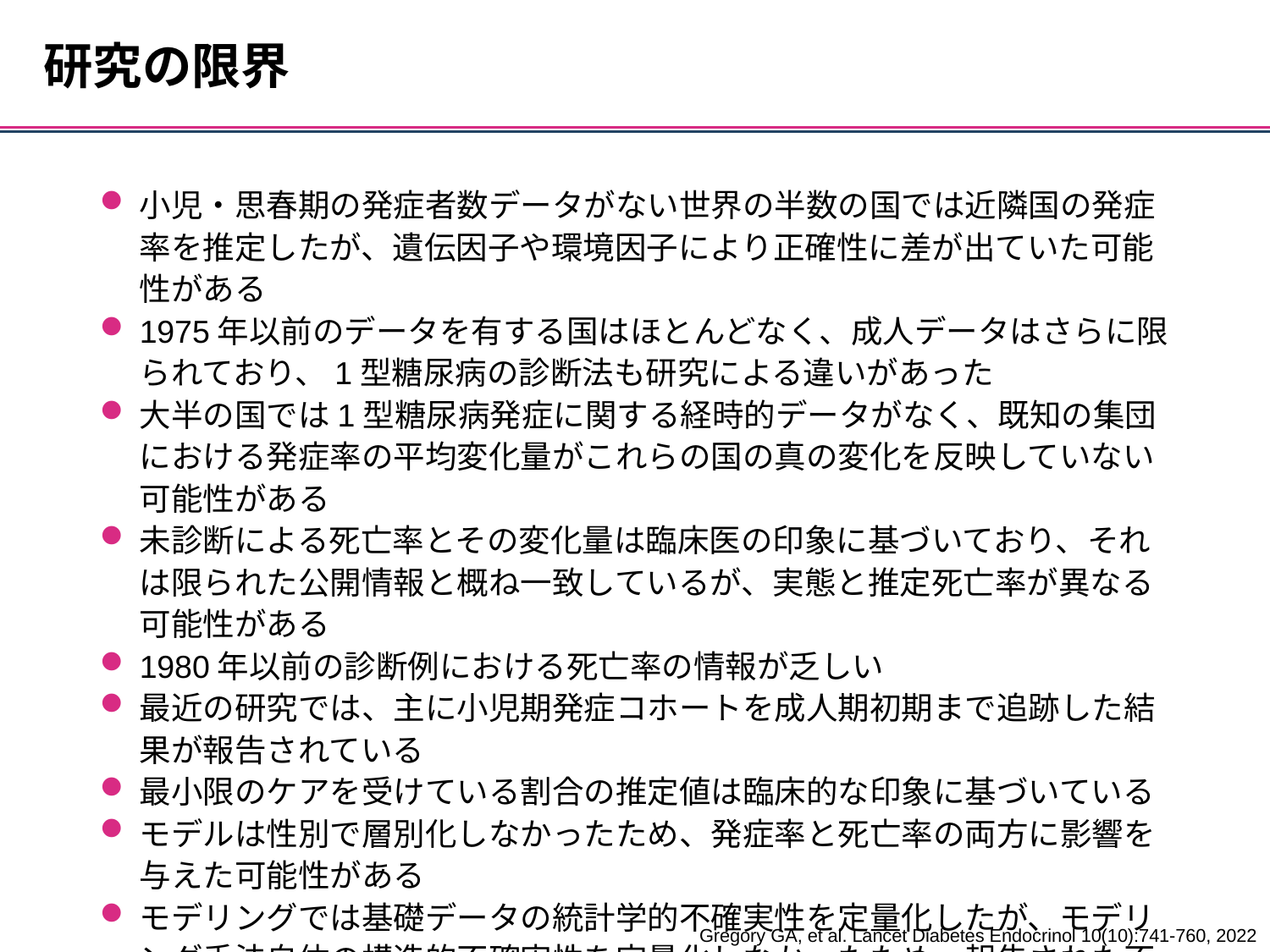

研究の限界
小児・思春期の発症者数データがない世界の半数の国では近隣国の発症率を推定したが、遺伝因子や環境因子により正確性に差が出ていた可能性がある
1975年以前のデータを有する国はほとんどなく、成人データはさらに限られており、1型糖尿病の診断法も研究による違いがあった
大半の国では1型糖尿病発症に関する経時的データがなく、既知の集団における発症率の平均変化量がこれらの国の真の変化を反映していない可能性がある
未診断による死亡率とその変化量は臨床医の印象に基づいており、それは限られた公開情報と概ね一致しているが、実態と推定死亡率が異なる可能性がある
1980年以前の診断例における死亡率の情報が乏しい
最近の研究では、主に小児期発症コホートを成人期初期まで追跡した結果が報告されている
最小限のケアを受けている割合の推定値は臨床的な印象に基づいている
モデルは性別で層別化しなかったため、発症率と死亡率の両方に影響を与えた可能性がある
モデリングでは基礎データの統計学的不確実性を定量化したが、モデリング手法自体の構造的不確実性を定量化しなかったため、報告された不確定区間は真の不確実性の水準を下回っている
Gregory GA, et al. Lancet Diabetes Endocrinol 10(10):741-760, 2022